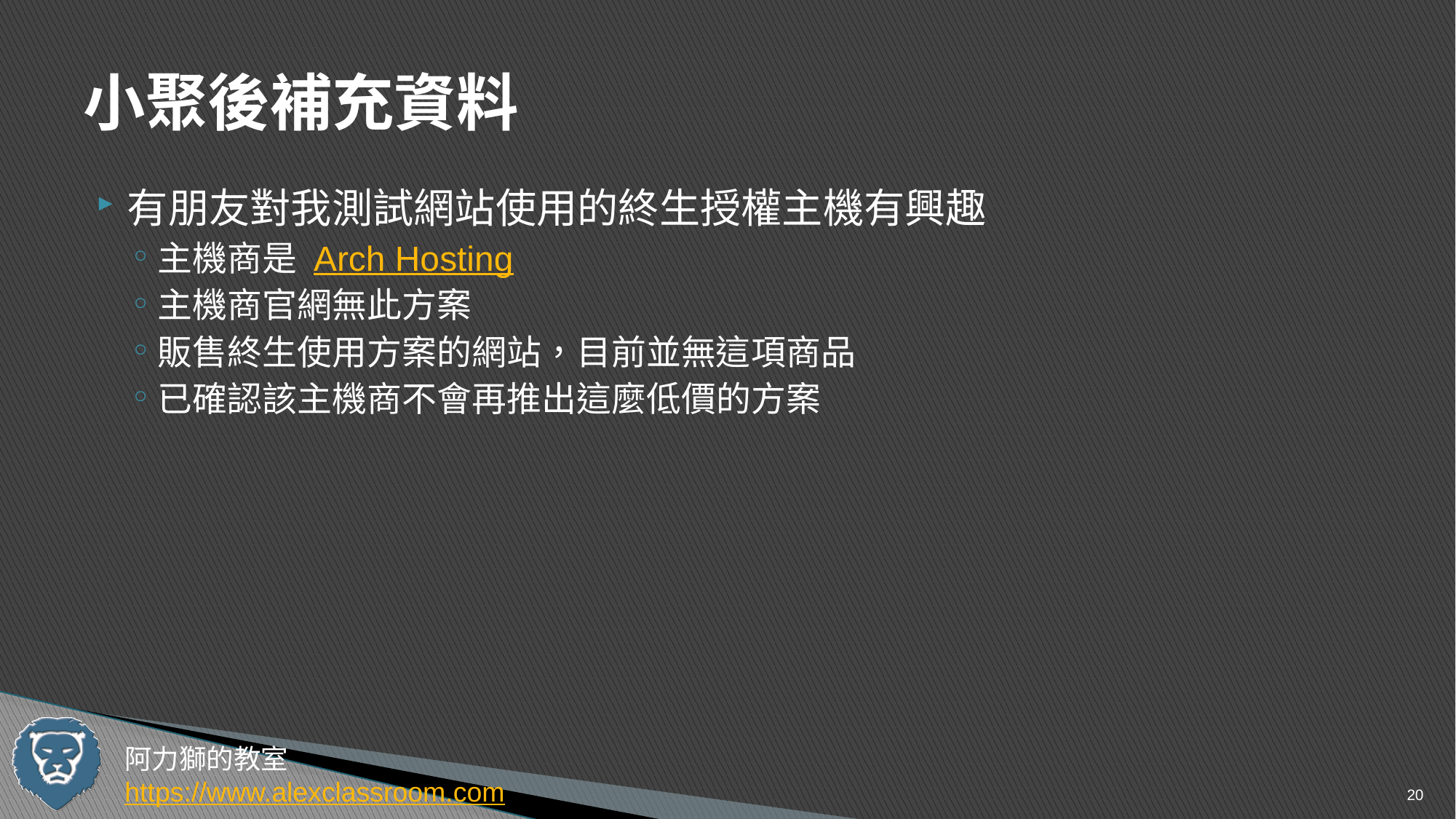

# 小聚後補充資料
有朋友對我測試網站使用的終生授權主機有興趣
主機商是 Arch Hosting
主機商官網無此方案
販售終生使用方案的網站，目前並無這項商品
已確認該主機商不會再推出這麼低價的方案
20